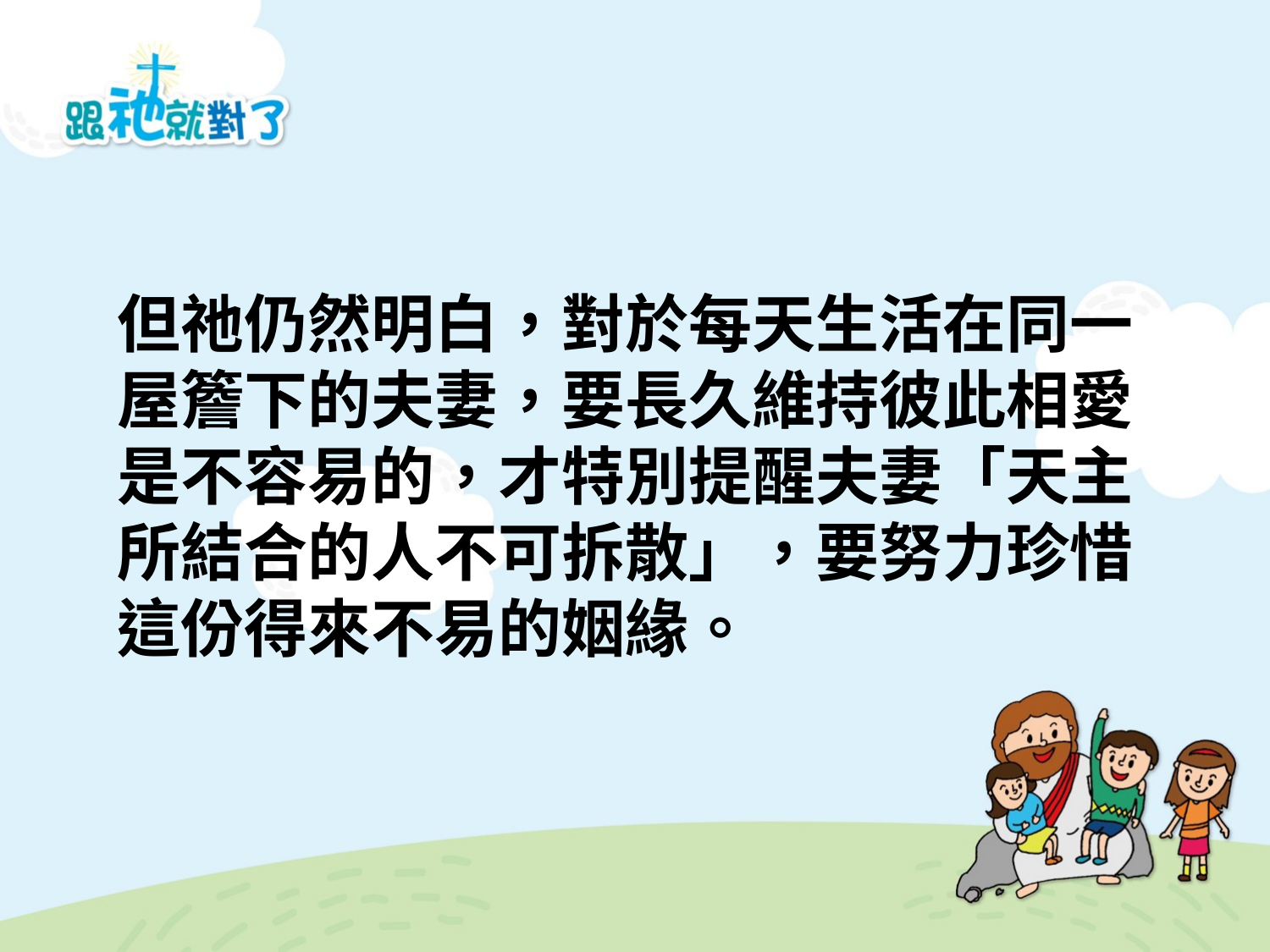

但祂仍然明白，對於每天生活在同一屋簷下的夫妻，要長久維持彼此相愛是不容易的，才特別提醒夫妻「天主所結合的人不可拆散」，要努力珍惜這份得來不易的姻緣。